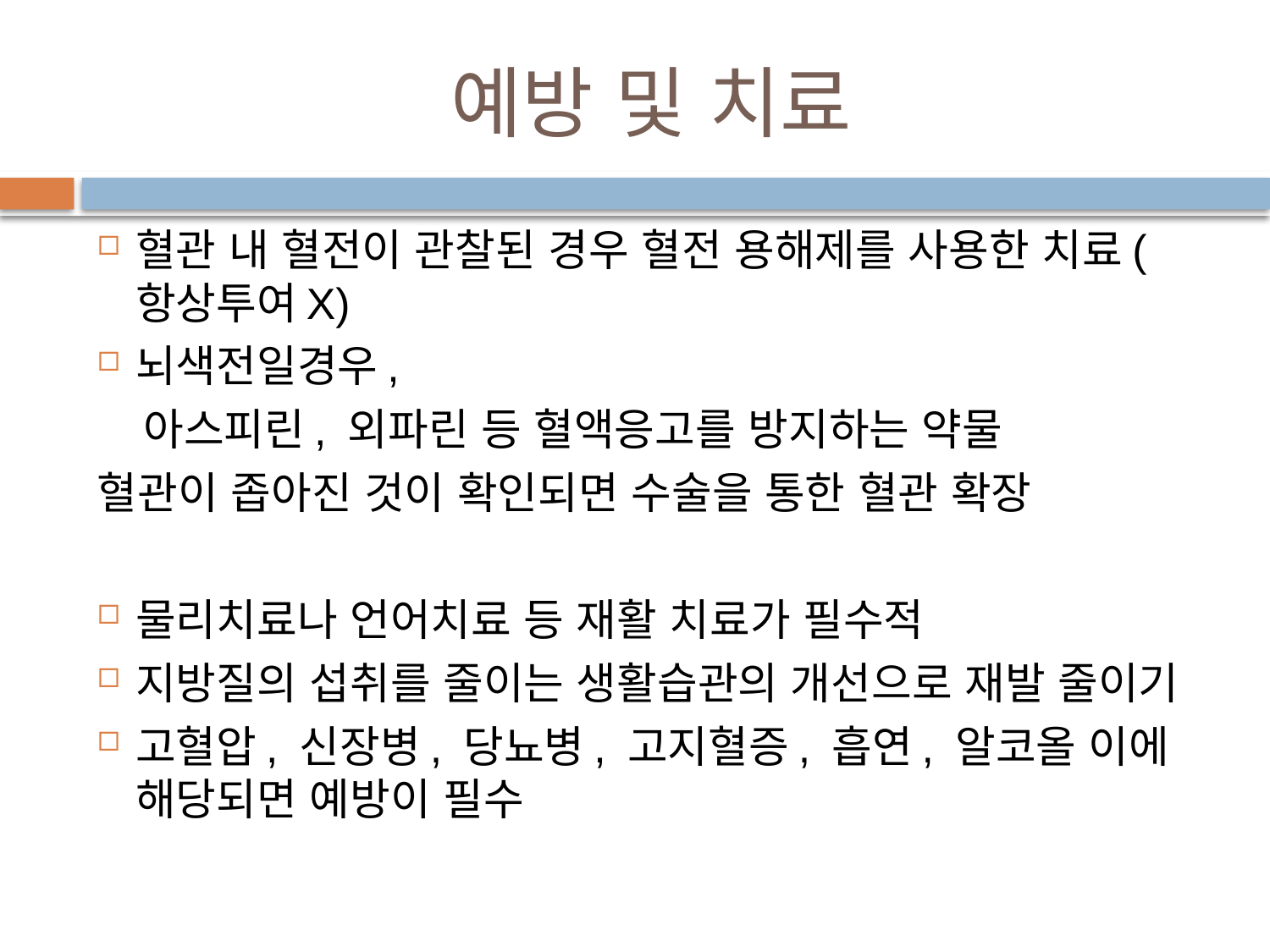

# 예방 및 치료
혈관 내 혈전이 관찰된 경우 혈전 용해제를 사용한 치료(항상투여X)
뇌색전일경우,
   아스피린, 외파린 등 혈액응고를 방지하는 약물
혈관이 좁아진 것이 확인되면 수술을 통한 혈관 확장

물리치료나 언어치료 등 재활 치료가 필수적
지방질의 섭취를 줄이는 생활습관의 개선으로 재발 줄이기
고혈압, 신장병, 당뇨병, 고지혈증, 흡연, 알코올 이에 해당되면 예방이 필수